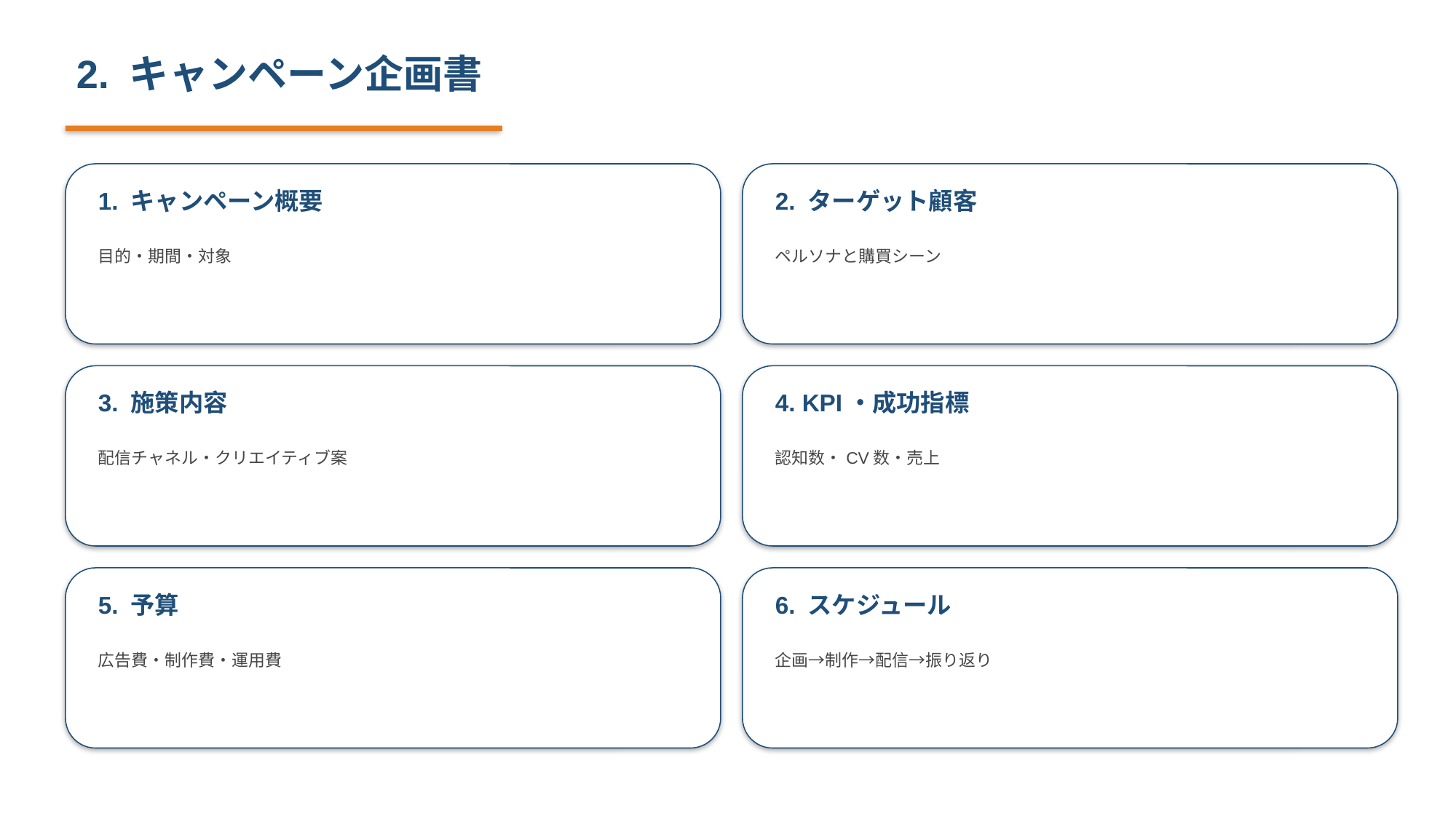

2. キャンペーン企画書

1. キャンペーン概要
2. ターゲット顧客
目的・期間・対象
ペルソナと購買シーン

3. 施策内容
4. KPI・成功指標
配信チャネル・クリエイティブ案
認知数・CV数・売上

5. 予算
6. スケジュール
広告費・制作費・運用費
企画→制作→配信→振り返り